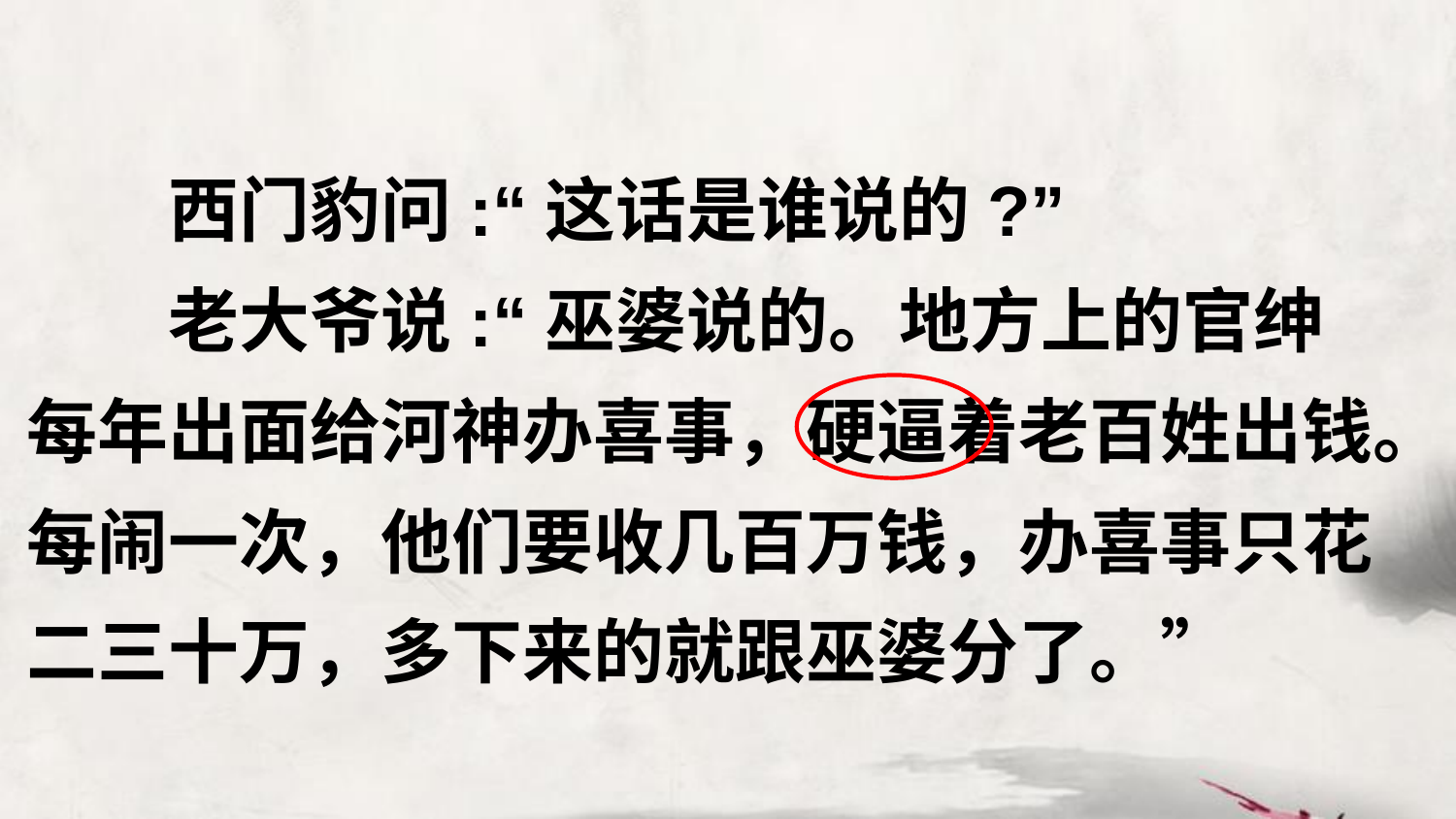

#
西门豹问:“这话是谁说的?”
老大爷说:“巫婆说的。地方上的官绅每年出面给河神办喜事，硬逼着老百姓出钱。每闹一次，他们要收几百万钱，办喜事只花二三十万，多下来的就跟巫婆分了。”